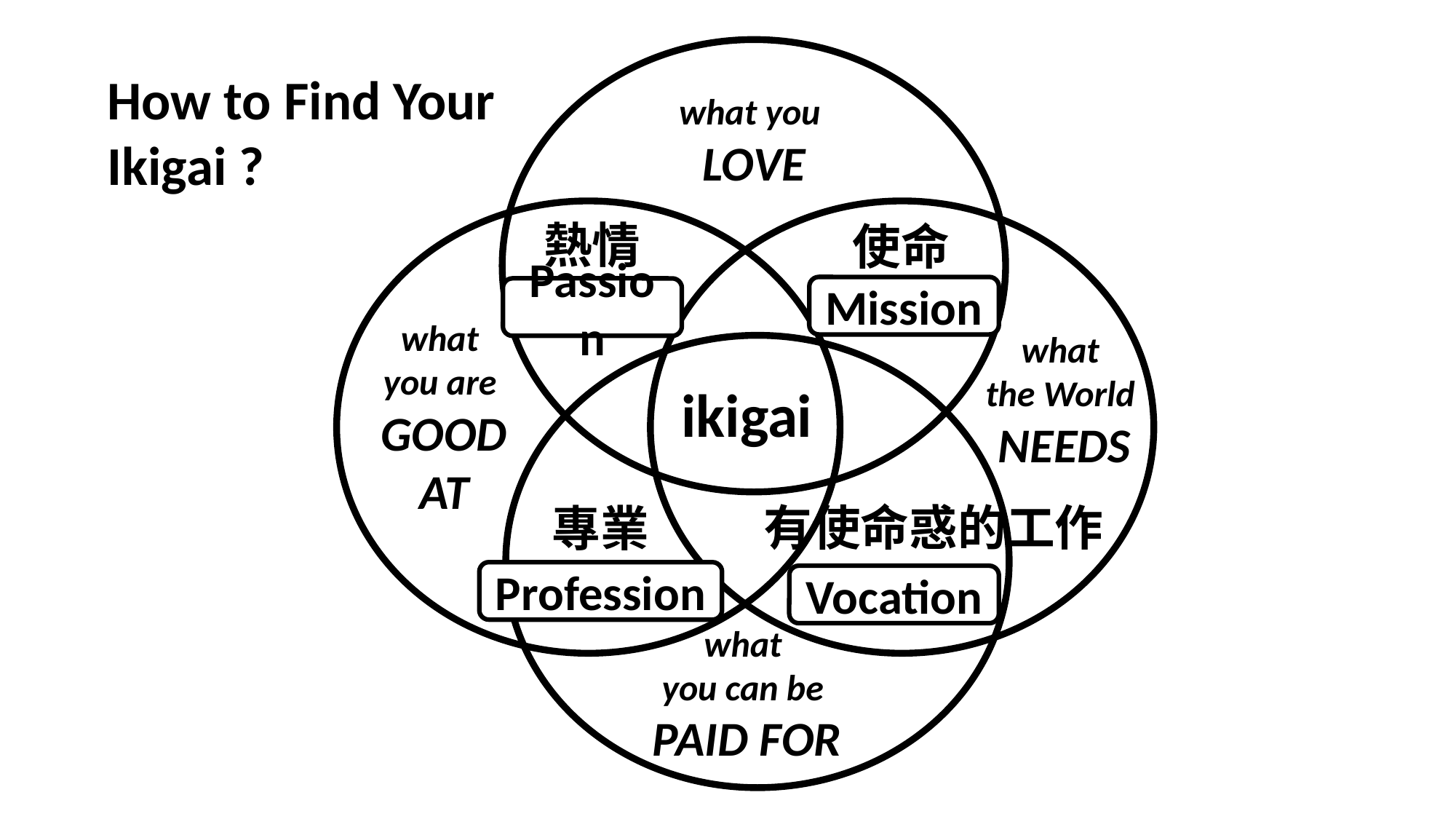

How to Find Your Ikigai ?
what you
LOVE

熱情
使命
Mission
Passion
what
you are
GOOD
AT
what
the World
NEEDS

ikigai
有使命惑的工作
專業
Profession
Vocation
what
you can be
PAID FOR